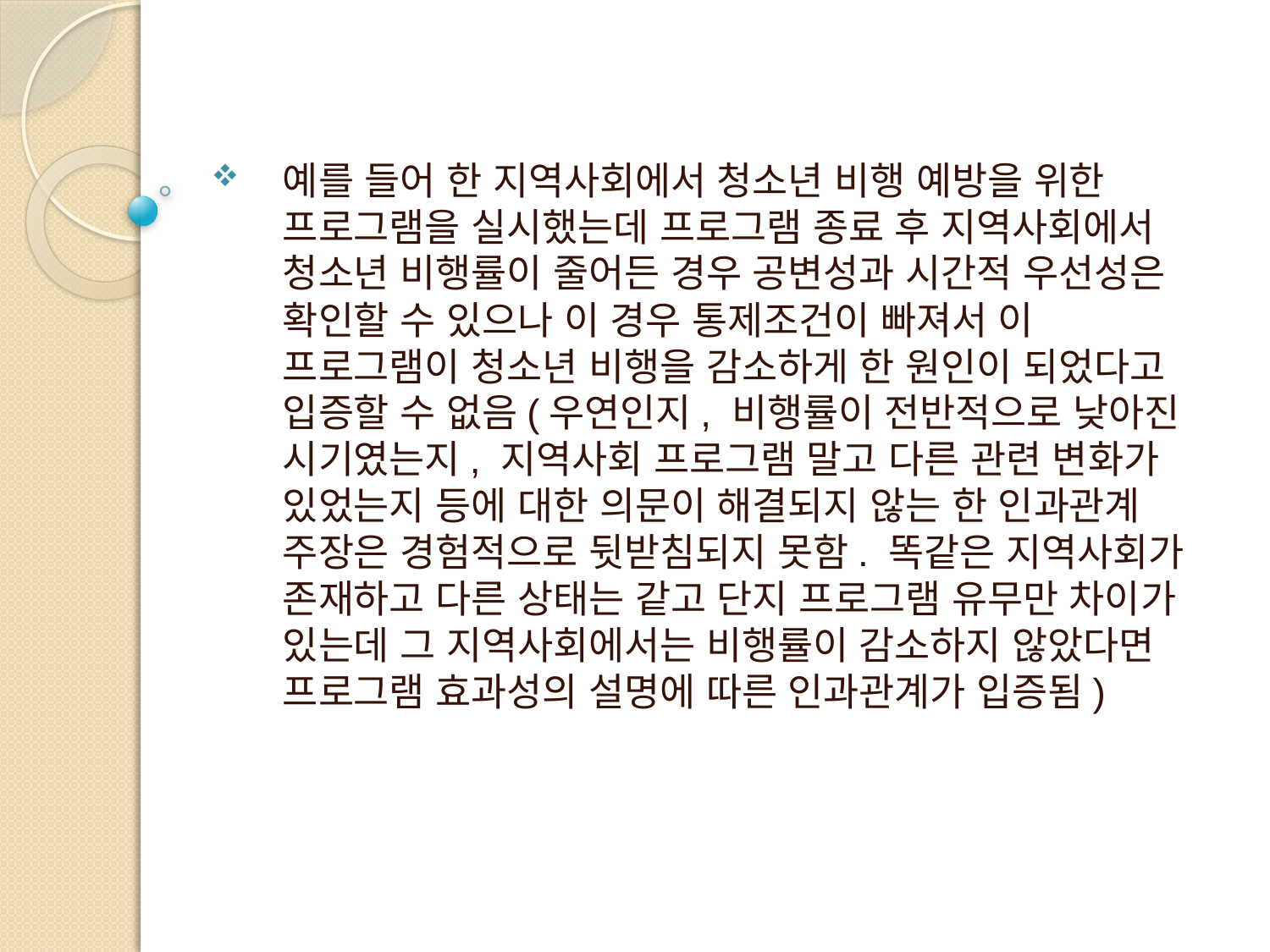

예를 들어 한 지역사회에서 청소년 비행 예방을 위한 프로그램을 실시했는데 프로그램 종료 후 지역사회에서 청소년 비행률이 줄어든 경우 공변성과 시간적 우선성은 확인할 수 있으나 이 경우 통제조건이 빠져서 이 프로그램이 청소년 비행을 감소하게 한 원인이 되었다고 입증할 수 없음(우연인지, 비행률이 전반적으로 낮아진 시기였는지, 지역사회 프로그램 말고 다른 관련 변화가 있었는지 등에 대한 의문이 해결되지 않는 한 인과관계 주장은 경험적으로 뒷받침되지 못함. 똑같은 지역사회가 존재하고 다른 상태는 같고 단지 프로그램 유무만 차이가 있는데 그 지역사회에서는 비행률이 감소하지 않았다면 프로그램 효과성의 설명에 따른 인과관계가 입증됨)